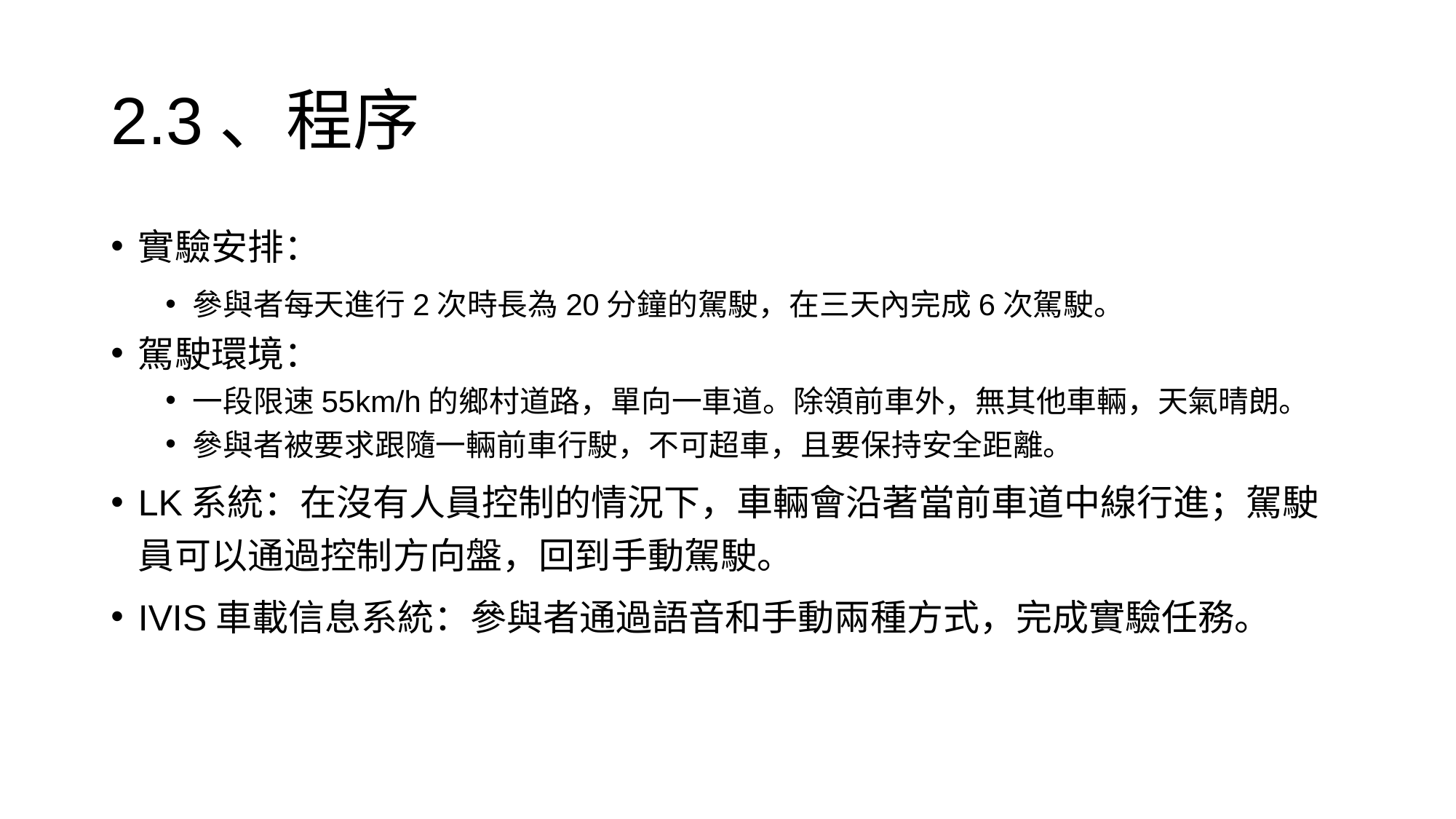

# 2.3、程序
實驗安排：
參與者每天進行2次時長為20分鐘的駕駛，在三天內完成6次駕駛。
駕駛環境：
一段限速55km/h的鄉村道路，單向一車道。除領前車外，無其他車輛，天氣晴朗。
參與者被要求跟隨一輛前車行駛，不可超車，且要保持安全距離。
LK系統：在沒有人員控制的情況下，車輛會沿著當前車道中線行進；駕駛員可以通過控制方向盤，回到手動駕駛。
IVIS車載信息系統：參與者通過語音和手動兩種方式，完成實驗任務。